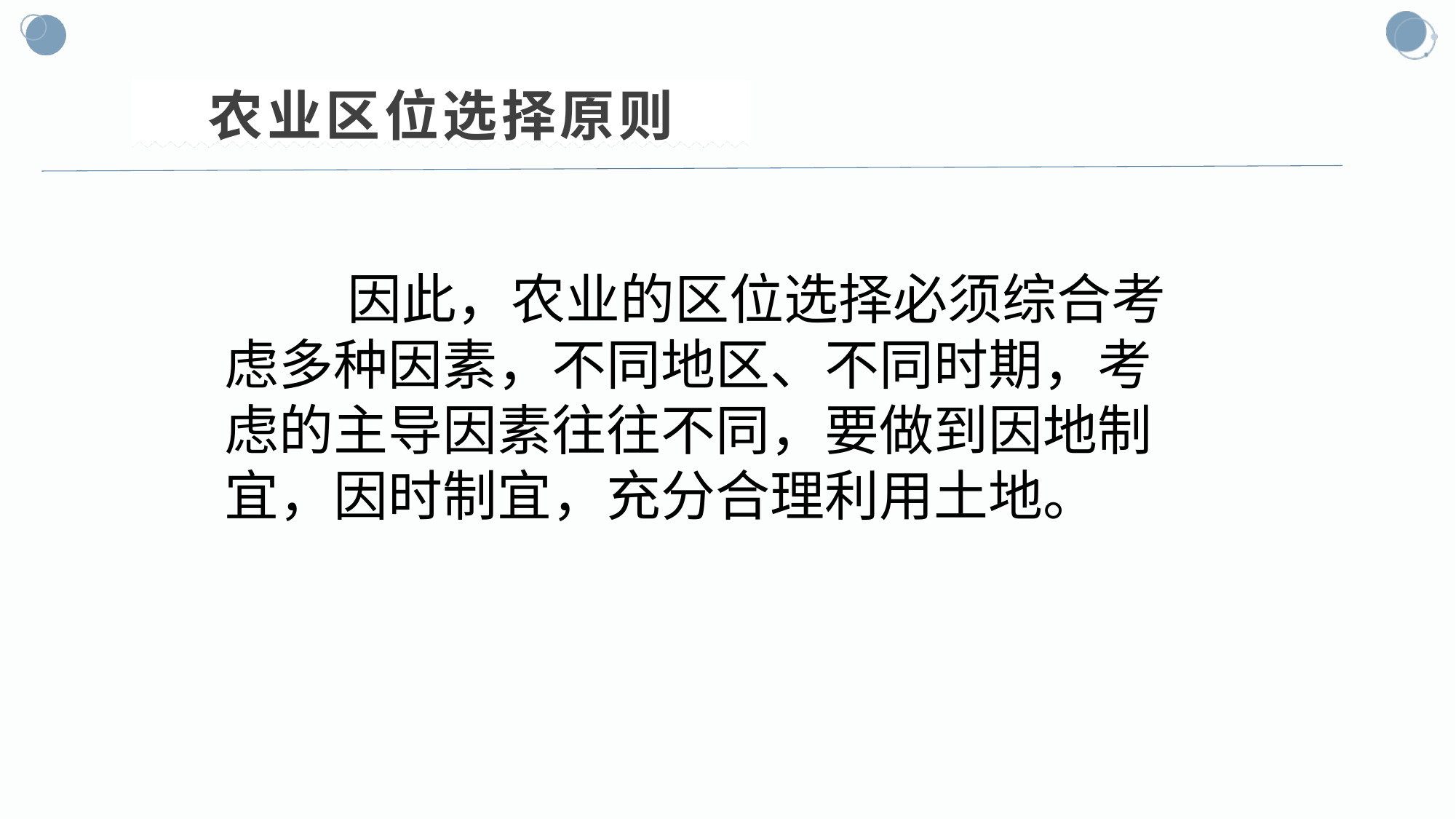

# 农业区位选择原则
         因此，农业的区位选择必须综合考虑多种因素，不同地区、不同时期，考虑的主导因素往往不同，要做到因地制宜，因时制宜，充分合理利用土地。